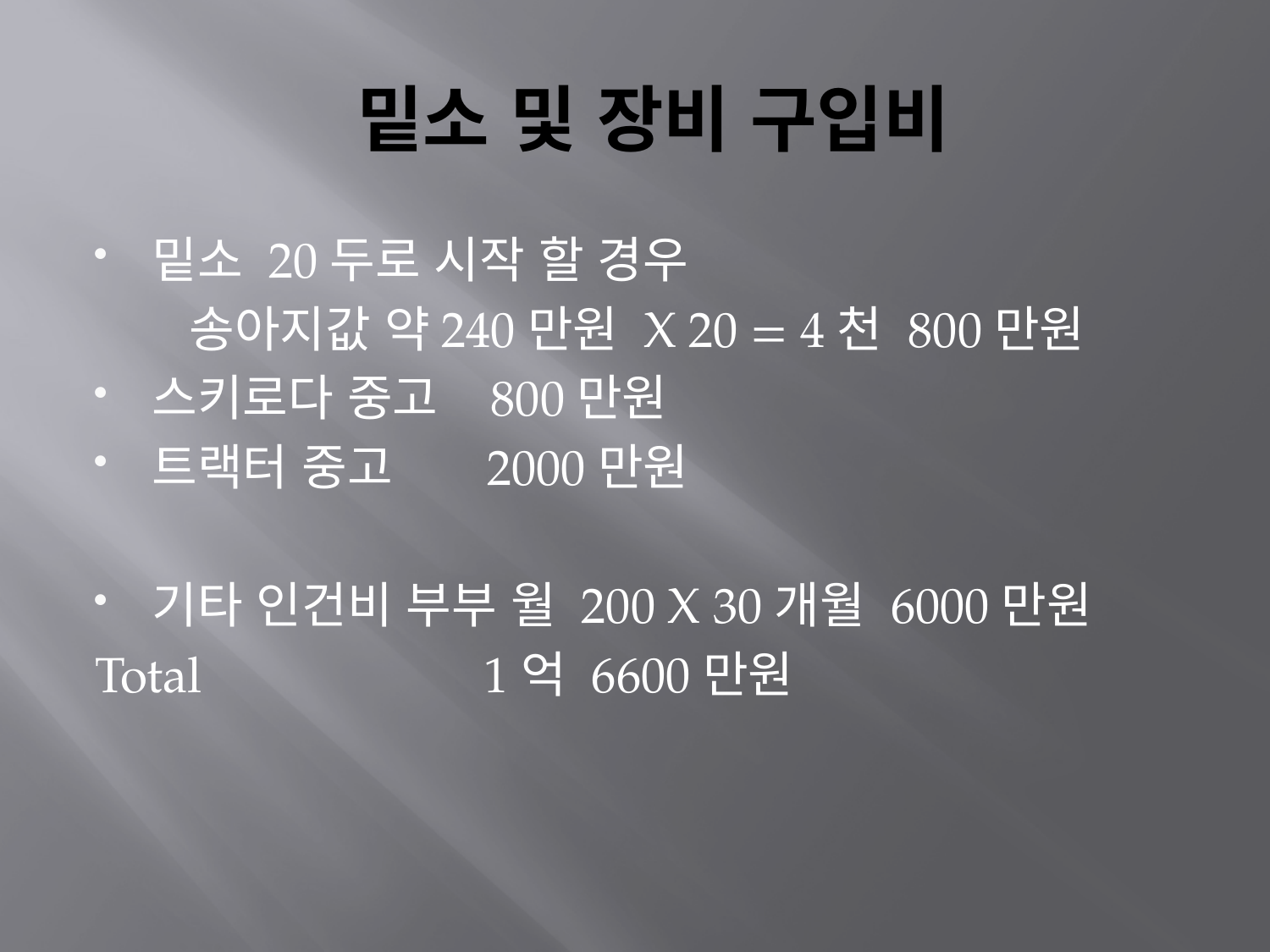

# 밑소 및 장비 구입비
밑소 20두로 시작 할 경우
      송아지값 약240만원 X 20 = 4천 800만원
스키로다 중고   800만원
트랙터 중고      2000만원

기타 인건비 부부 월 200 X 30개월 6000만원
Total                       1억 6600만원